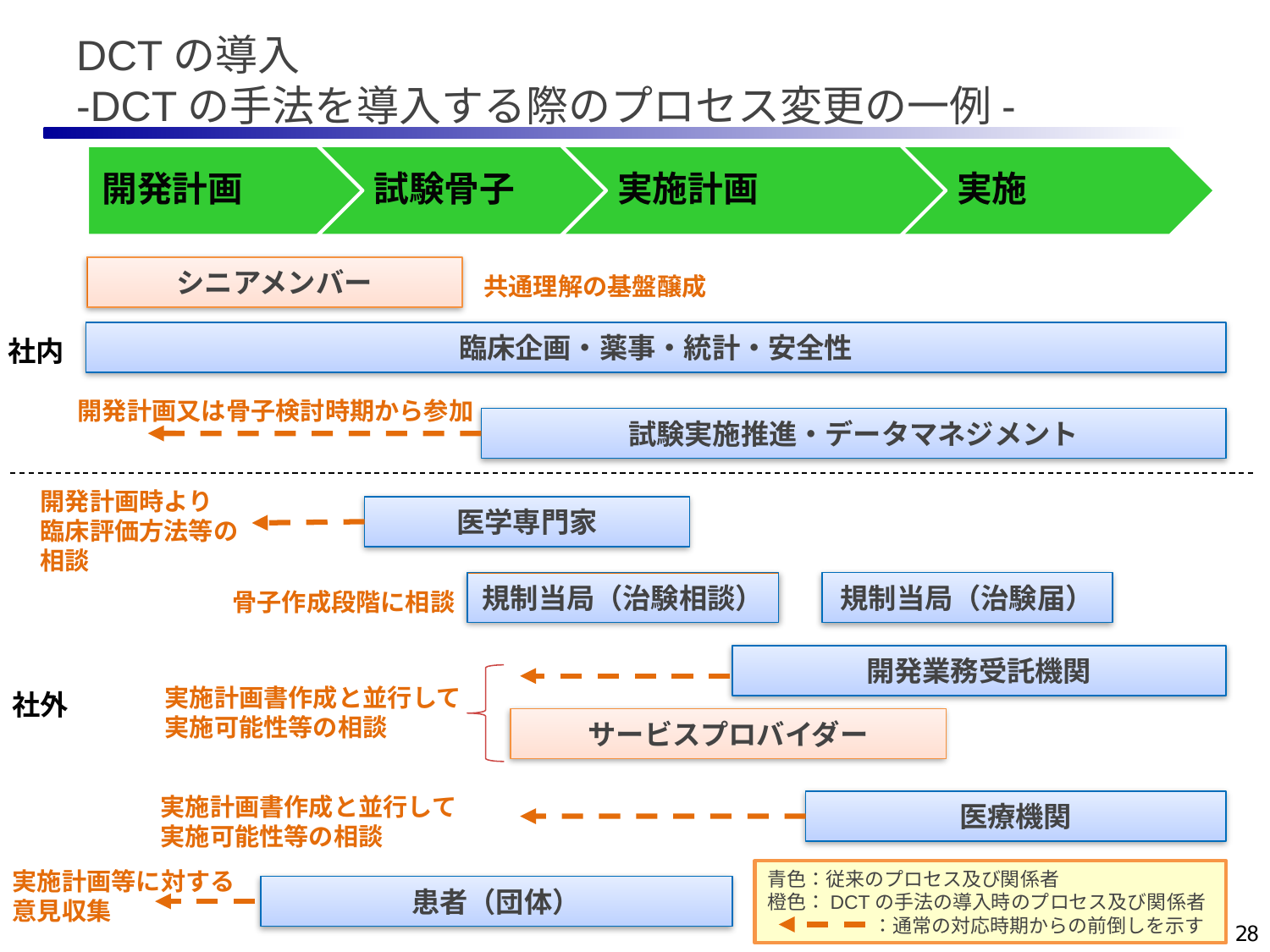

# DCTの導入 -DCTの手法を導入する際のプロセス変更の一例-
開発計画
試験骨子
実施計画
実施
シニアメンバー
共通理解の基盤醸成
臨床企画・薬事・統計・安全性
社内
開発計画又は骨子検討時期から参加
試験実施推進・データマネジメント
開発計画時より
臨床評価方法等の
相談
医学専門家
規制当局（治験届）
規制当局（治験相談）
骨子作成段階に相談
開発業務受託機関

実施計画書作成と並行して
実施可能性等の相談
社外
サービスプロバイダー
実施計画書作成と並行して
実施可能性等の相談
医療機関
実施計画等に対する意見収集
青色：従来のプロセス及び関係者
橙色：DCTの手法の導入時のプロセス及び関係者
 　　　　　：通常の対応時期からの前倒しを示す
患者（団体）
28